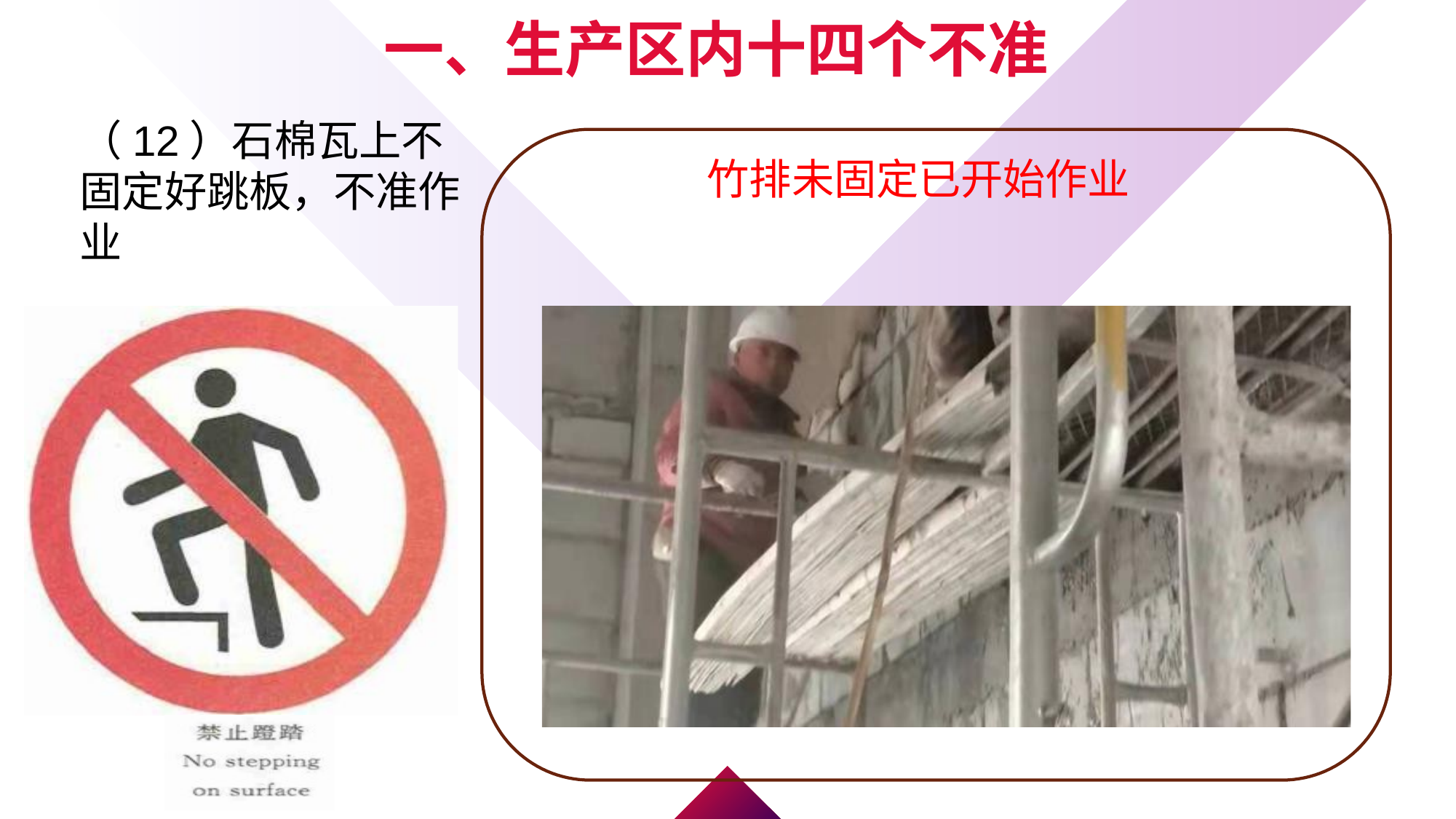

一、生产区内十四个不准
（12）石棉瓦上不固定好跳板，不准作业

竹排未固定已开始作业